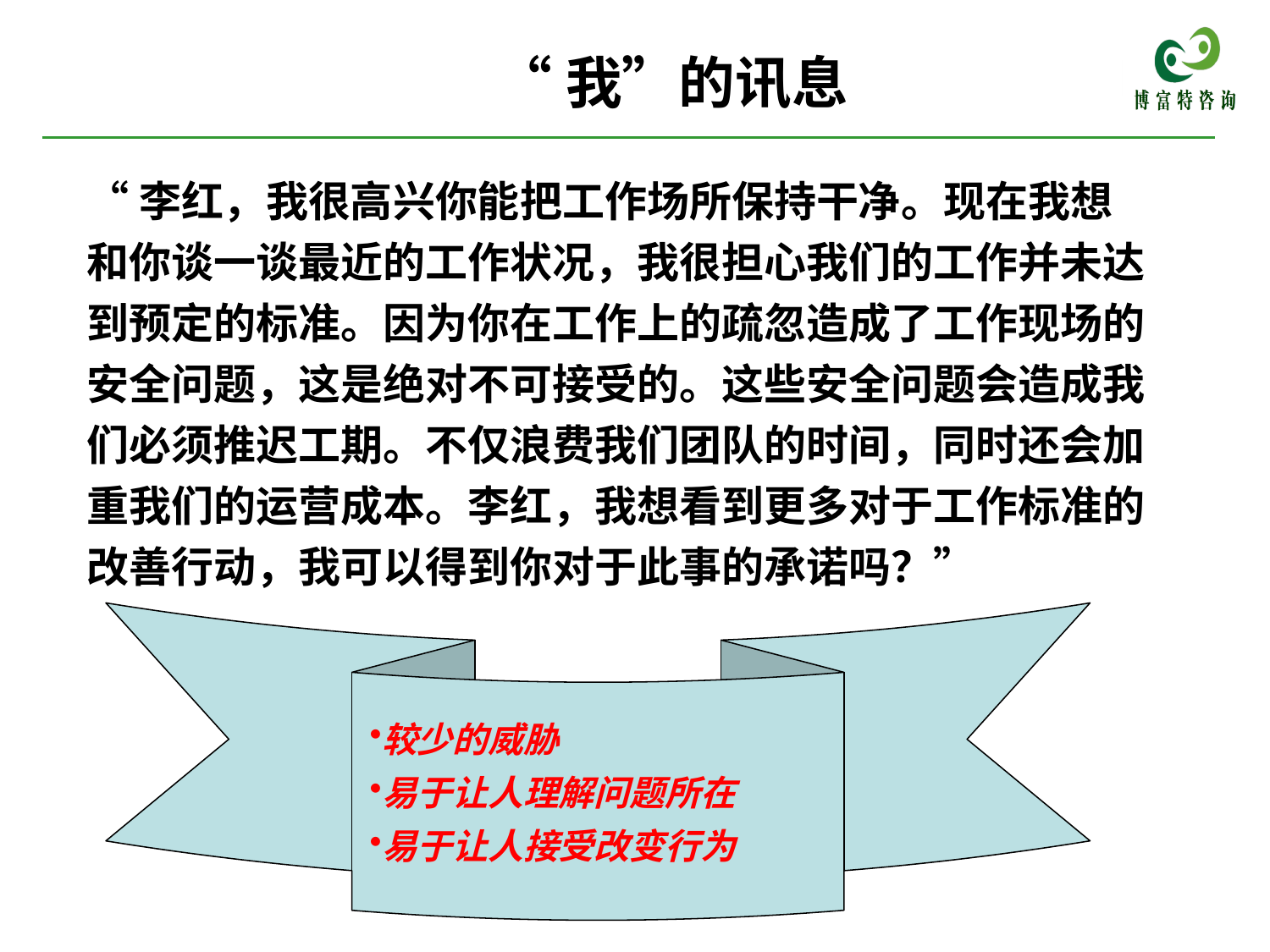

# “我”的讯息
“李红，我很高兴你能把工作场所保持干净。现在我想和你谈一谈最近的工作状况，我很担心我们的工作并未达到预定的标准。因为你在工作上的疏忽造成了工作现场的安全问题，这是绝对不可接受的。这些安全问题会造成我们必须推迟工期。不仅浪费我们团队的时间，同时还会加重我们的运营成本。李红，我想看到更多对于工作标准的改善行动，我可以得到你对于此事的承诺吗？”

较少的威胁
易于让人理解问题所在
易于让人接受改变行为